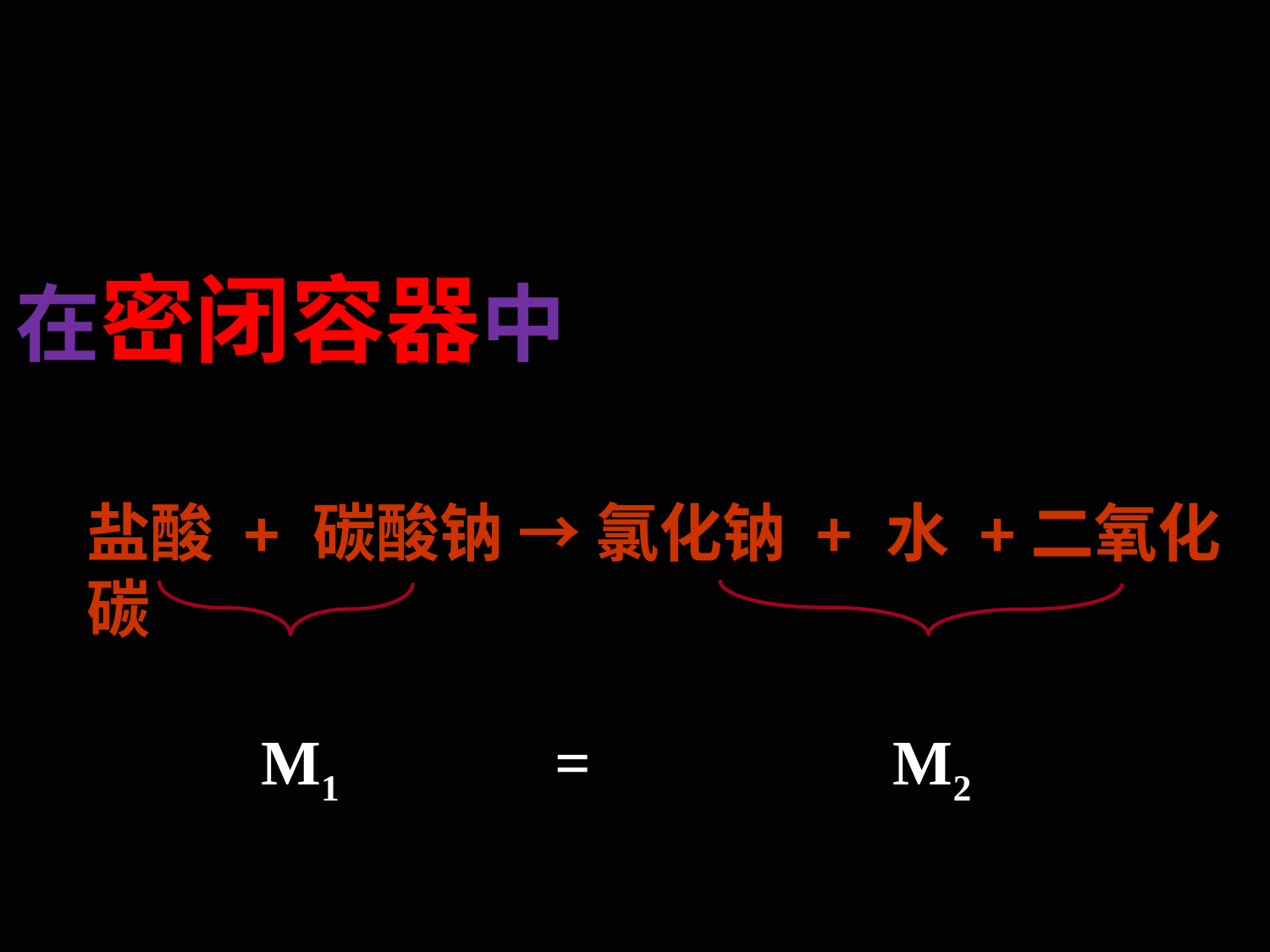

在密闭容器中

盐酸 + 碳酸钠 → 氯化钠 + 水 +二氧化碳

           M1              =                   M2